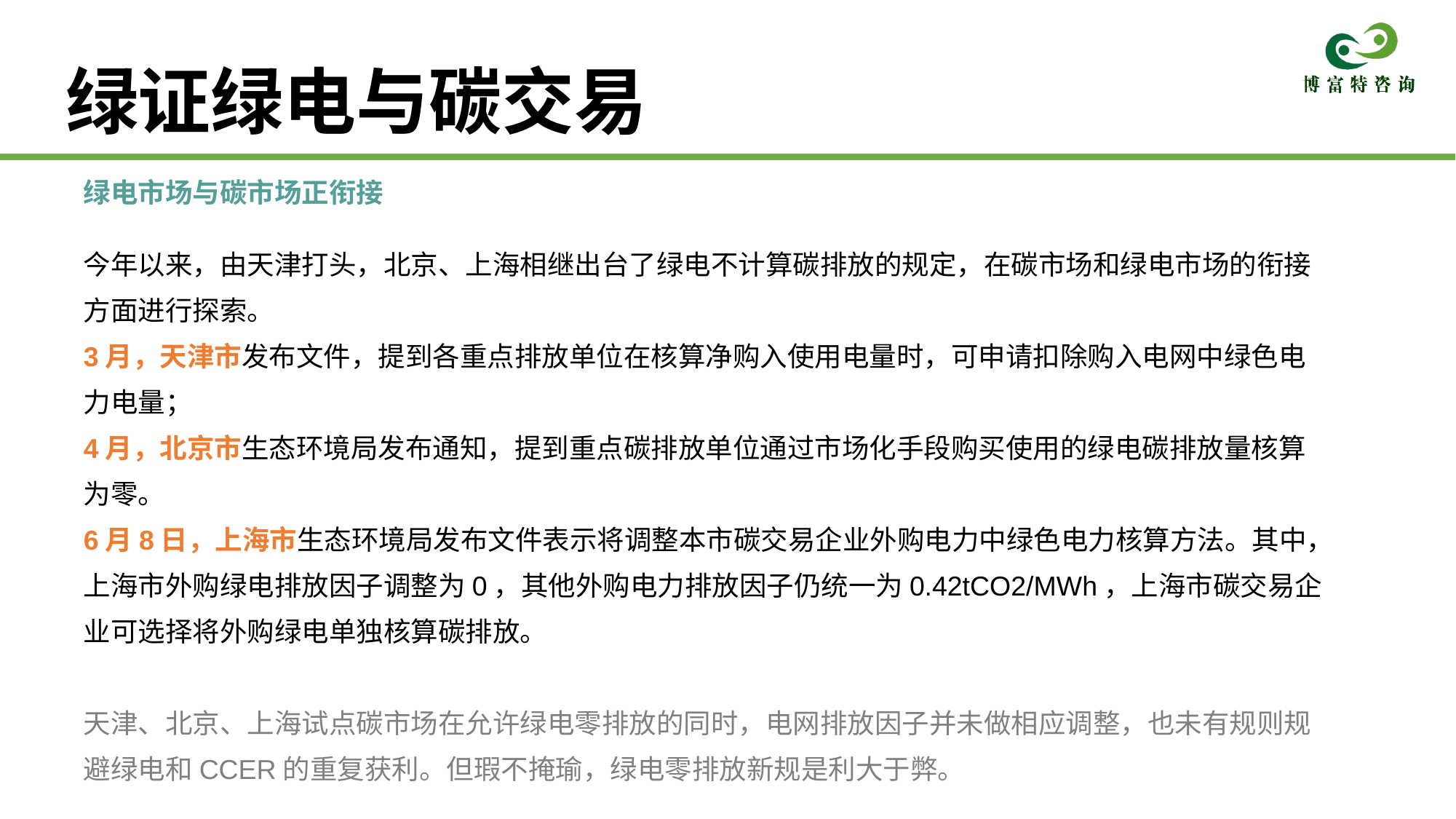

# 绿证绿电与碳交易
绿电市场与碳市场正衔接

今年以来，由天津打头，北京、上海相继出台了绿电不计算碳排放的规定，在碳市场和绿电市场的衔接方面进行探索。
3月，天津市发布文件，提到各重点排放单位在核算净购入使用电量时，可申请扣除购入电网中绿色电力电量；
4月，北京市生态环境局发布通知，提到重点碳排放单位通过市场化手段购买使用的绿电碳排放量核算为零。
6月8日，上海市生态环境局发布文件表示将调整本市碳交易企业外购电力中绿色电力核算方法。其中，上海市外购绿电排放因子调整为0，其他外购电力排放因子仍统一为0.42tCO2/MWh，上海市碳交易企业可选择将外购绿电单独核算碳排放。

天津、北京、上海试点碳市场在允许绿电零排放的同时，电网排放因子并未做相应调整，也未有规则规避绿电和CCER的重复获利。但瑕不掩瑜，绿电零排放新规是利大于弊。